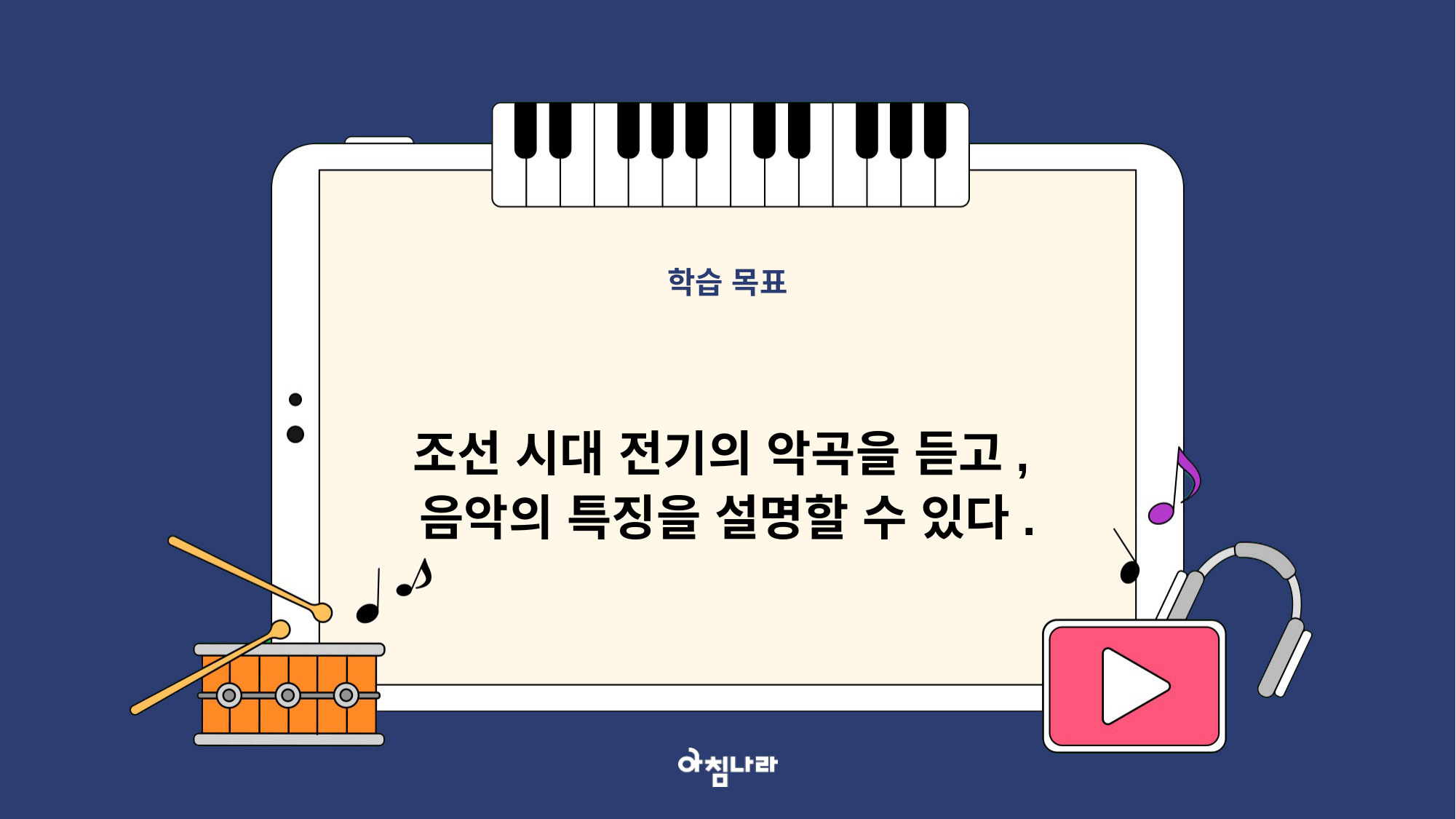

학습 목표
조선 시대 전기의 악곡을 듣고,
음악의 특징을 설명할 수 있다.